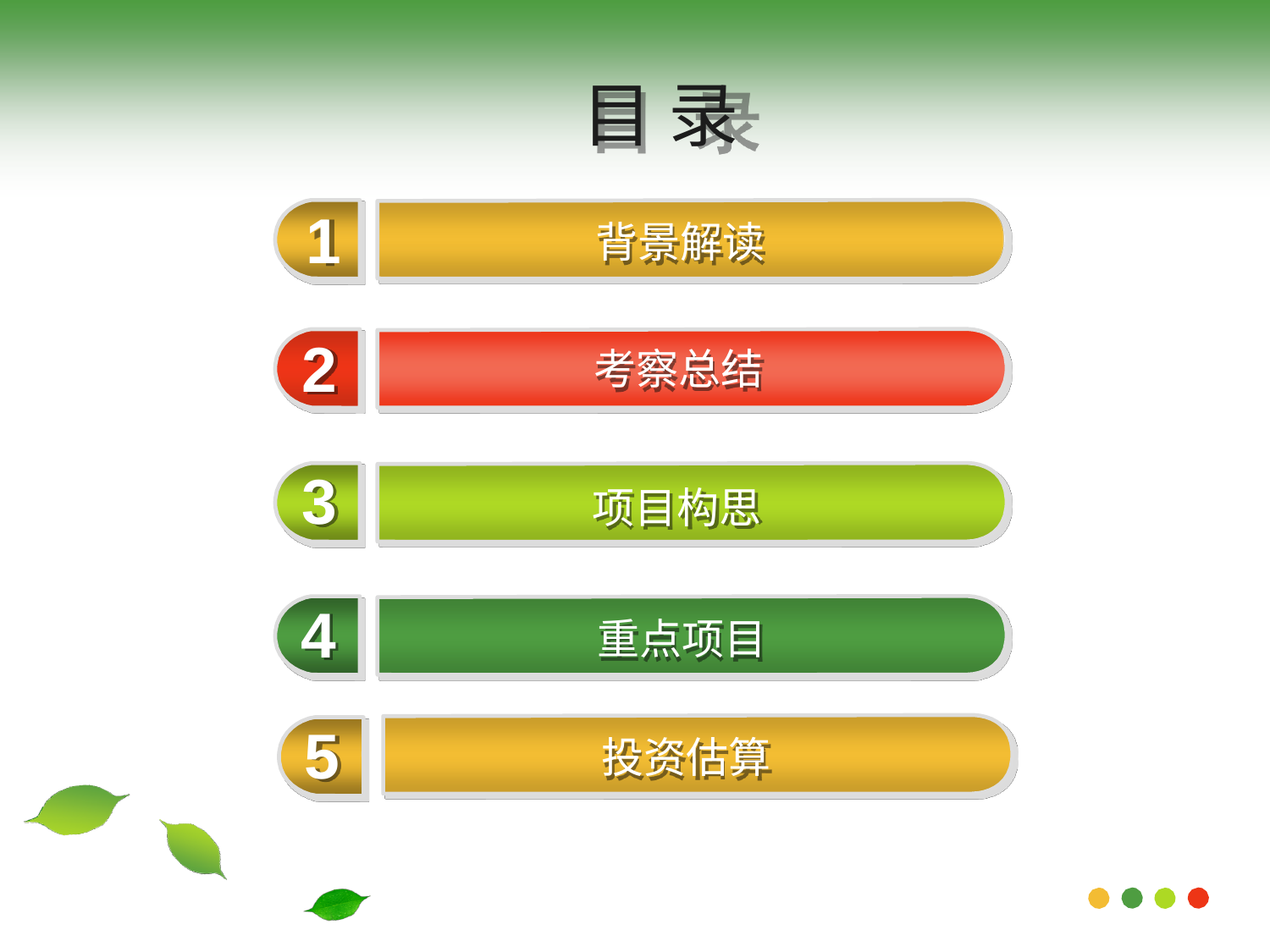

目 录

1

背景解读

2

考察总结

3

项目构思

4

5

重点项目

投资估算